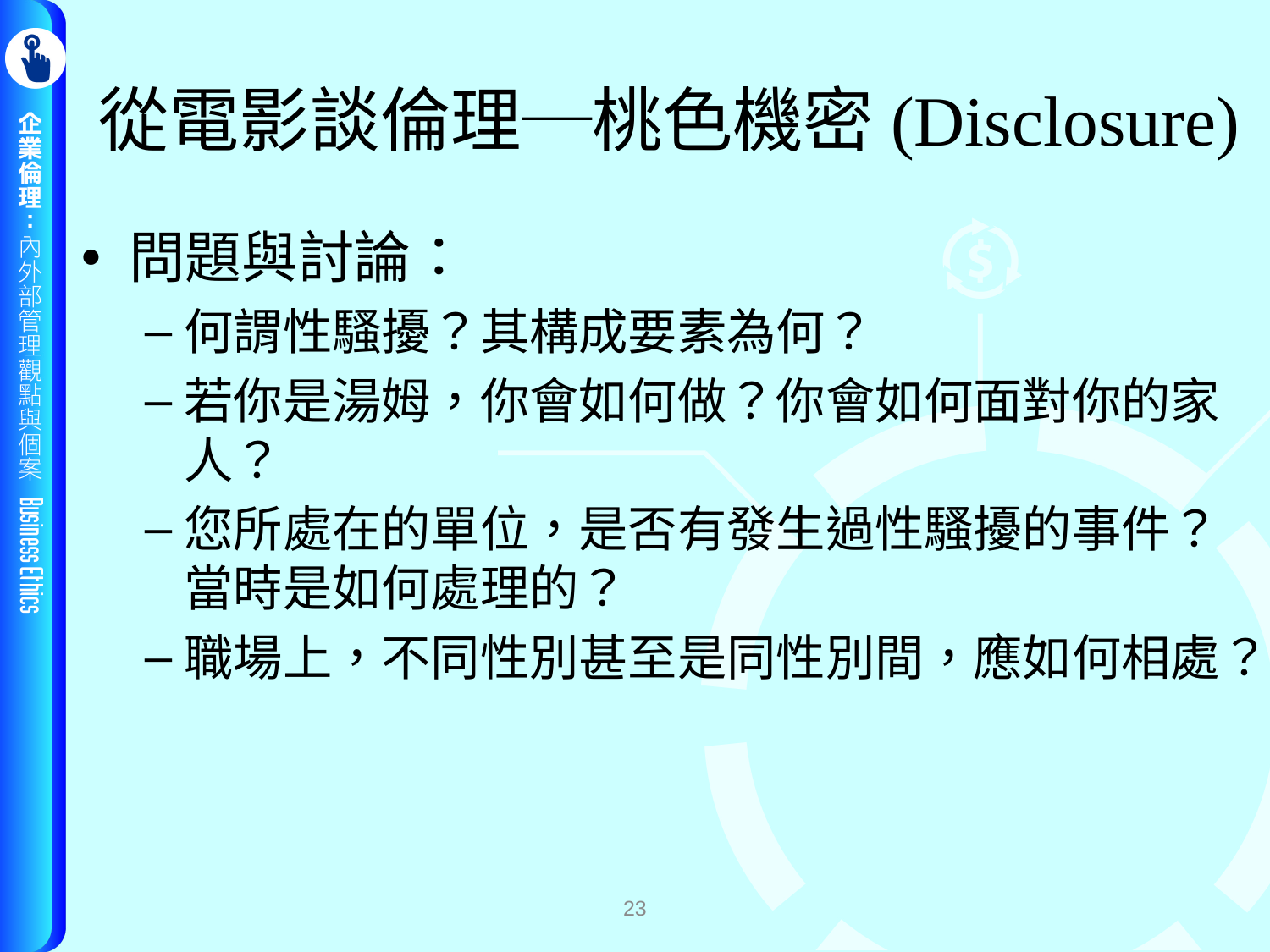

# 從電影談倫理─桃色機密(Disclosure)
問題與討論：
何謂性騷擾？其構成要素為何？
若你是湯姆，你會如何做？你會如何面對你的家人？
您所處在的單位，是否有發生過性騷擾的事件？當時是如何處理的？
職場上，不同性別甚至是同性別間，應如何相處？
23